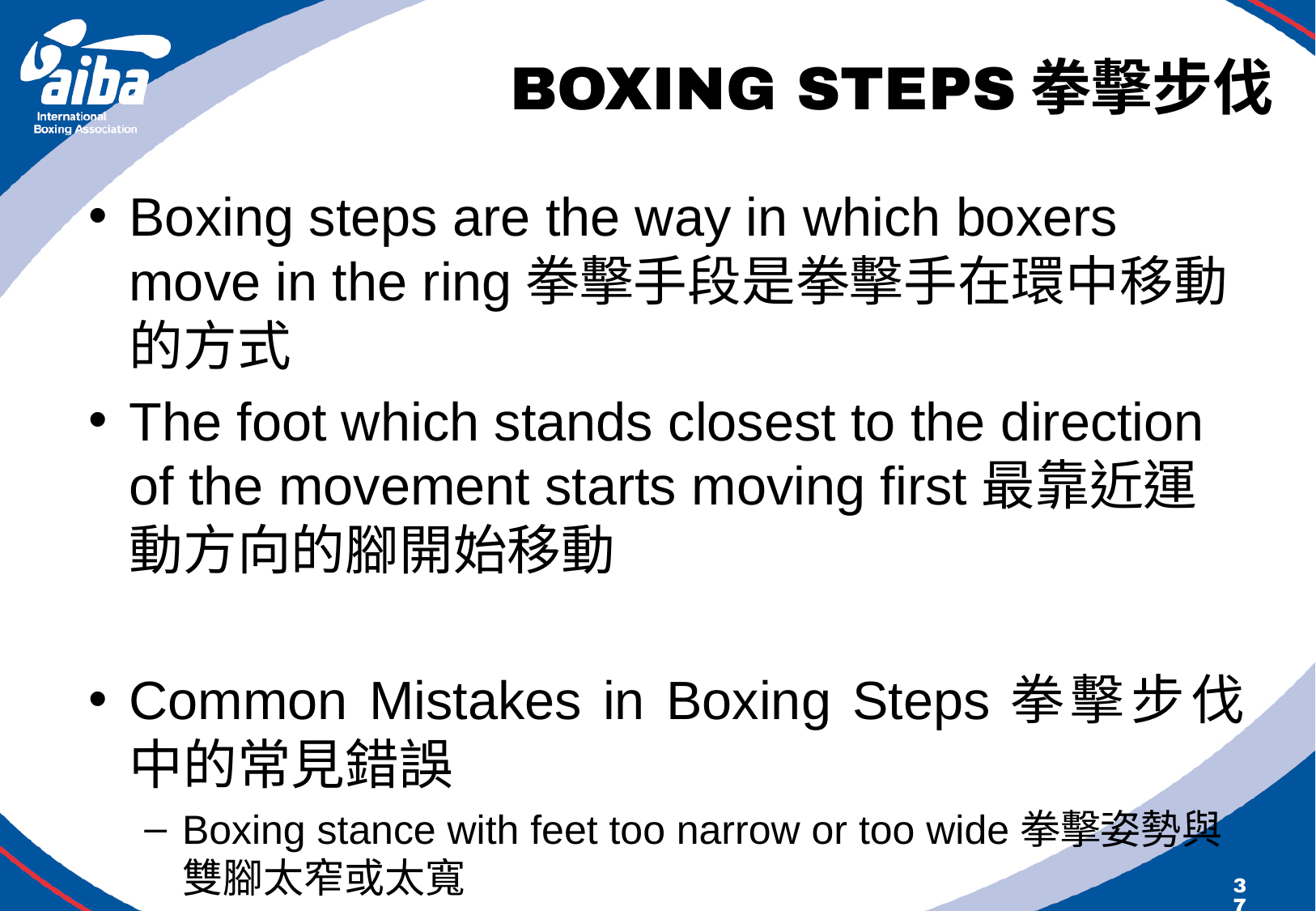

# BOXING STEPS拳擊步伐
Boxing steps are the way in which boxers move in the ring拳擊手段是拳擊手在環中移動的方式
The foot which stands closest to the direction of the movement starts moving first最靠近運動方向的腳開始移動

Common Mistakes in Boxing Steps拳擊步伐中的常見錯誤
Boxing stance with feet too narrow or too wide拳擊姿勢與雙腳太窄或太寬
Flat footed movement平坦的腳步移動
Movement on heels以腳跟移動
Bodyweight not evenly distributed to both legs未將體重平均勻分佈於雙腿
371